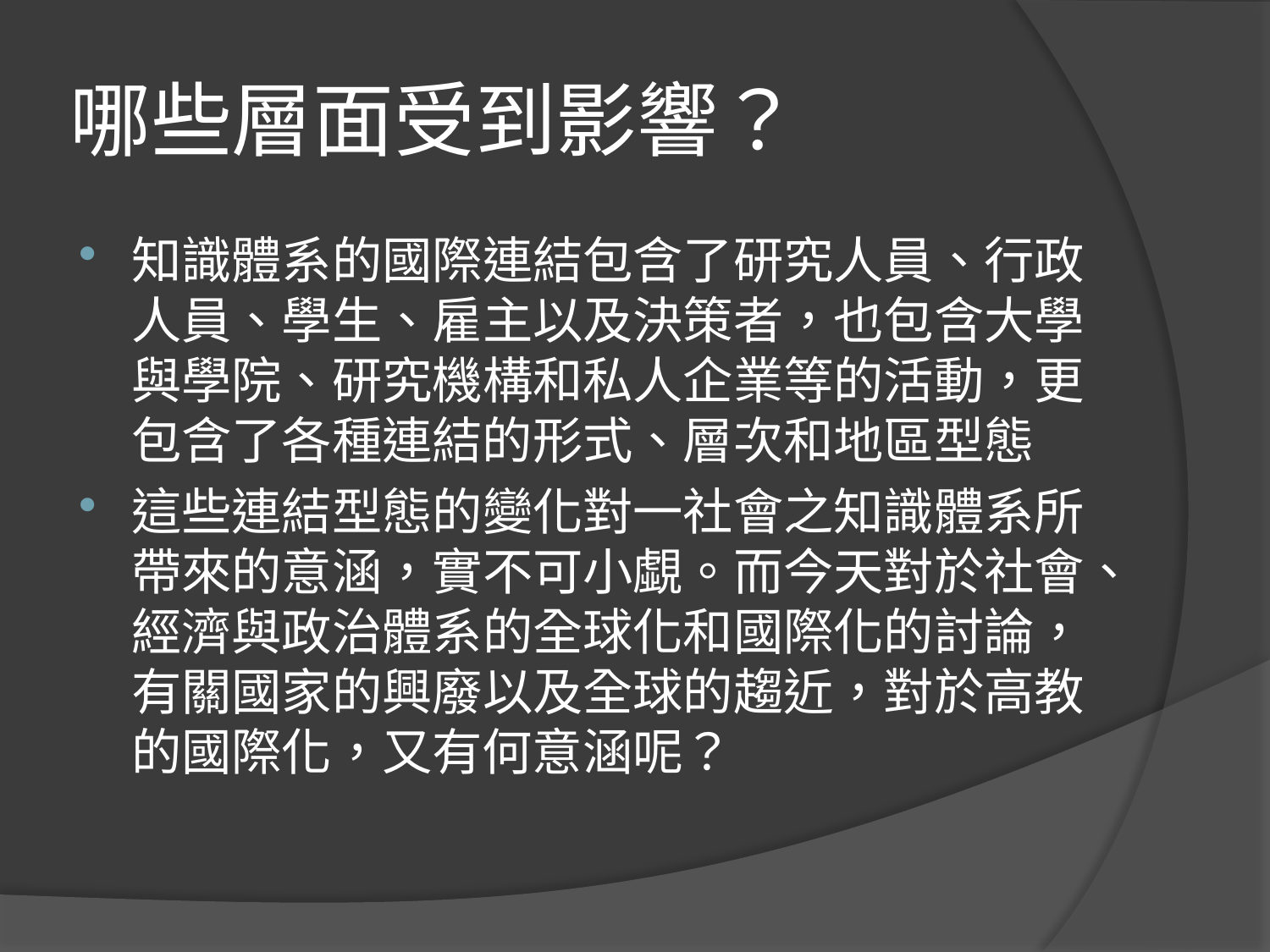

# 哪些層面受到影響？
知識體系的國際連結包含了研究人員、行政人員、學生、雇主以及決策者，也包含大學與學院、研究機構和私人企業等的活動，更包含了各種連結的形式、層次和地區型態
這些連結型態的變化對一社會之知識體系所帶來的意涵，實不可小覷。而今天對於社會、經濟與政治體系的全球化和國際化的討論，有關國家的興廢以及全球的趨近，對於高教的國際化，又有何意涵呢？